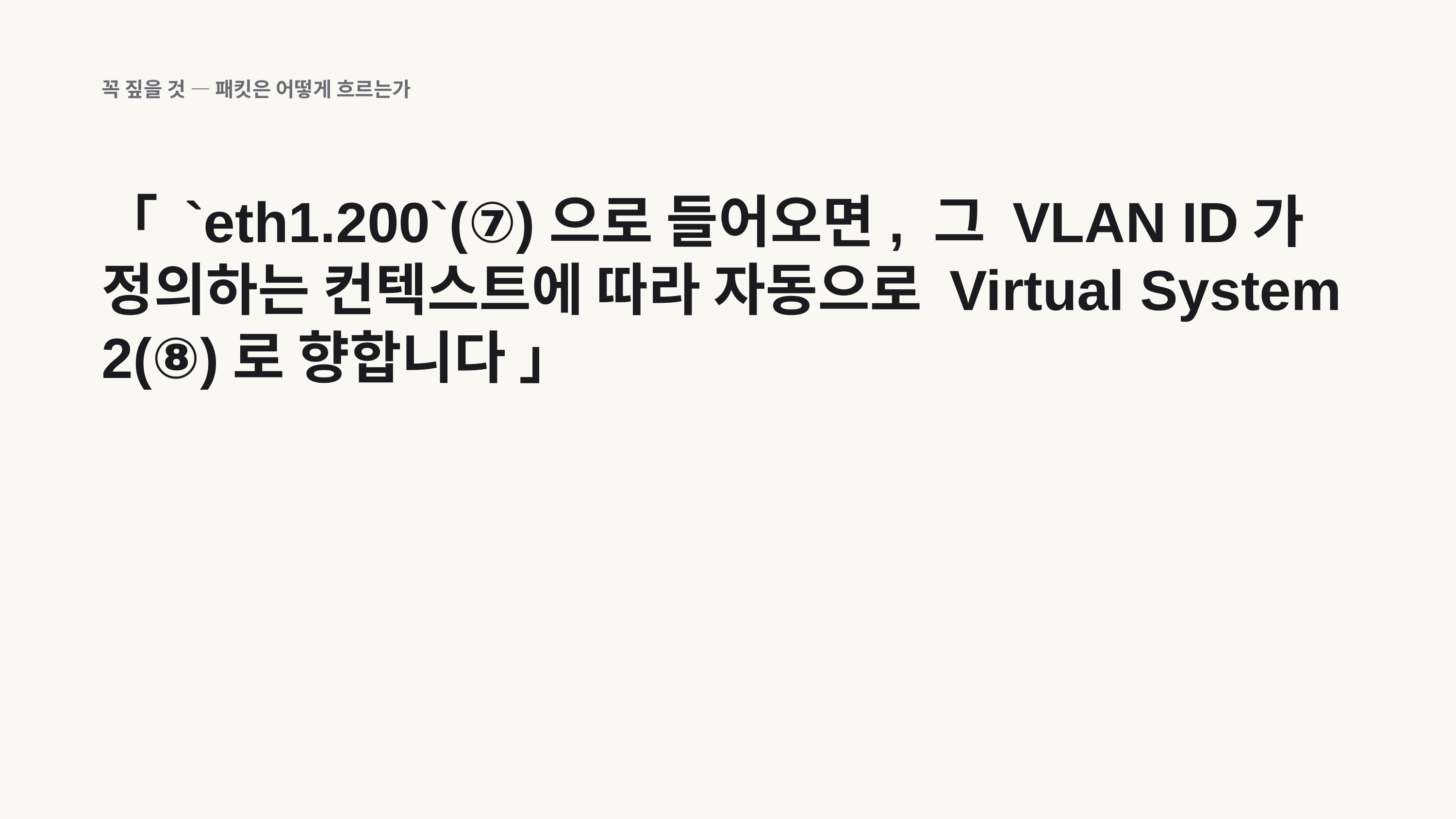

꼭 짚을 것 — 패킷은 어떻게 흐르는가
「 `eth1.200`(⑦)으로 들어오면, 그 VLAN ID가 정의하는 컨텍스트에 따라 자동으로 Virtual System 2(⑧)로 향합니다 」